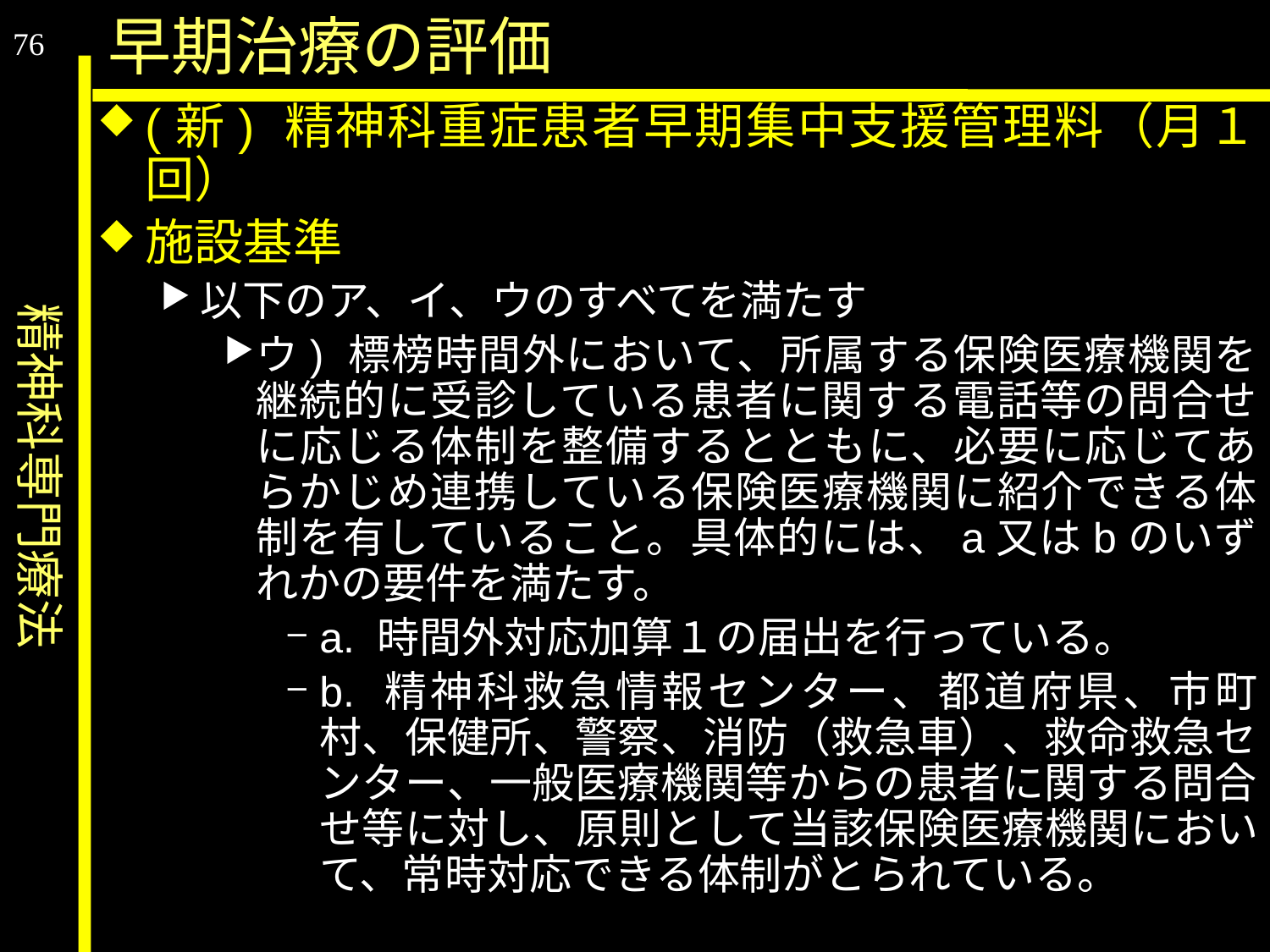

精神科専門療法
早期治療の評価
76

(新) 精神科重症患者早期集中支援管理料（月１回）
施設基準
以下のア、イ、ウのすべてを満たす
ウ) 標榜時間外において、所属する保険医療機関を継続的に受診している患者に関する電話等の問合せに応じる体制を整備するとともに、必要に応じてあらかじめ連携している保険医療機関に紹介できる体制を有していること。具体的には、a又はbのいずれかの要件を満たす。
a. 時間外対応加算１の届出を行っている。
b. 精神科救急情報センター、都道府県、市町村、保健所、警察、消防（救急車）、救命救急センター、一般医療機関等からの患者に関する問合せ等に対し、原則として当該保険医療機関において、常時対応できる体制がとられている。